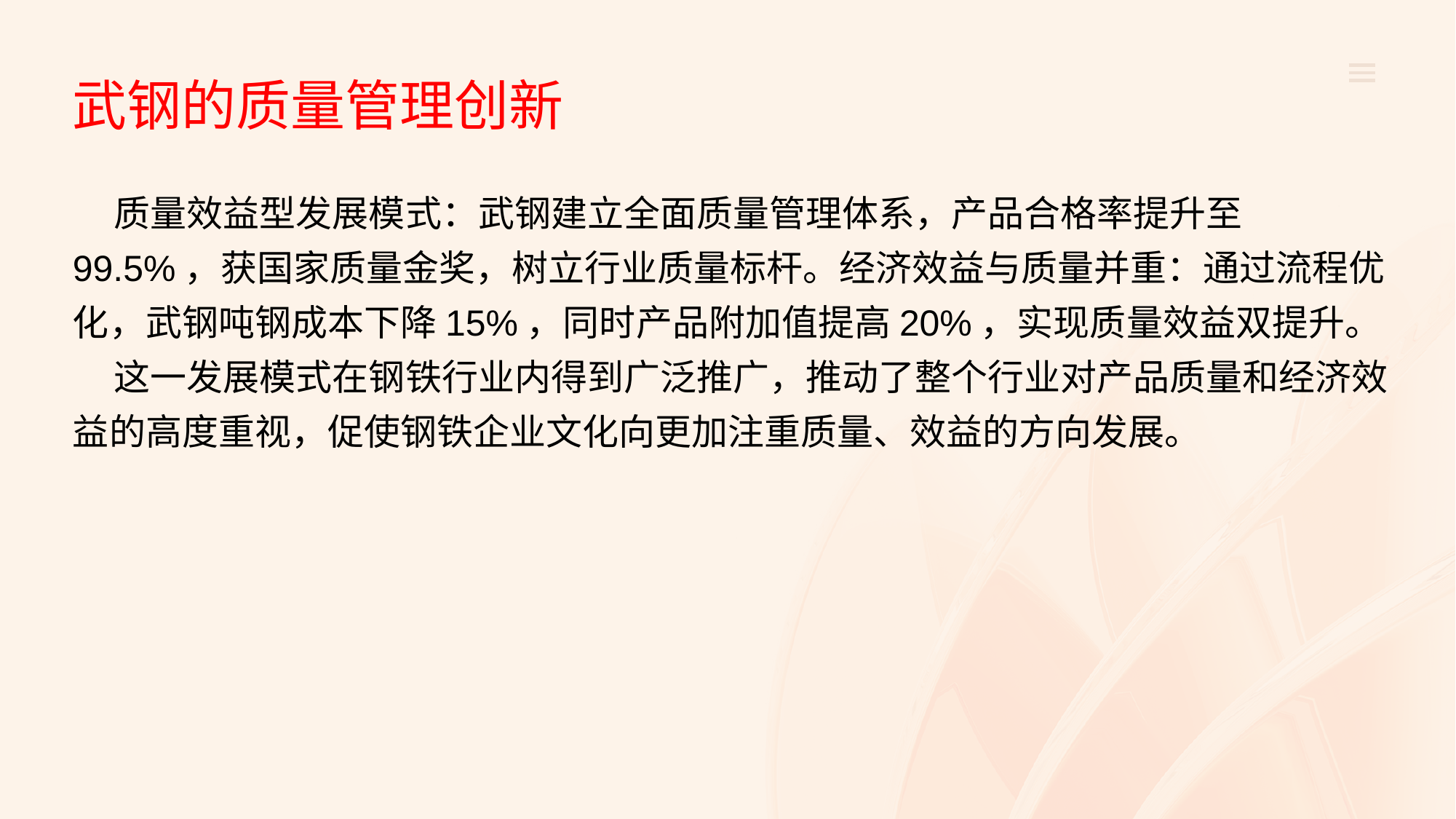

武钢的质量管理创新
    质量效益型发展模式：武钢建立全面质量管理体系，产品合格率提升至99.5%，获国家质量金奖，树立行业质量标杆。经济效益与质量并重：通过流程优化，武钢吨钢成本下降15%，同时产品附加值提高20%，实现质量效益双提升。
    这一发展模式在钢铁行业内得到广泛推广，推动了整个行业对产品质量和经济效益的高度重视，促使钢铁企业文化向更加注重质量、效益的方向发展。